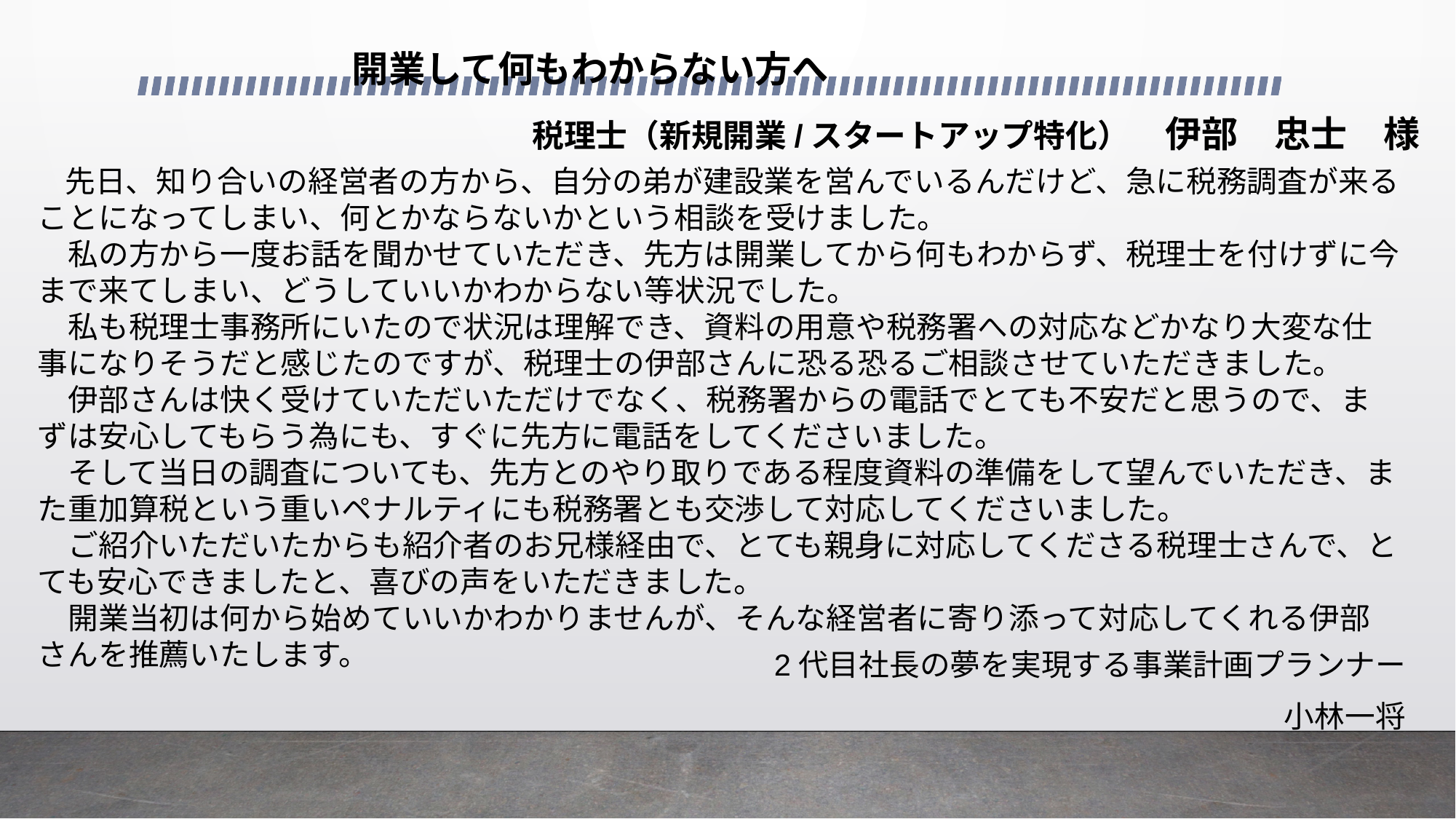

# 開業して何もわからない方へ
　税理士（新規開業/スタートアップ特化）　伊部　忠士　様
　先日、知り合いの経営者の方から、自分の弟が建設業を営んでいるんだけど、急に税務調査が来ることになってしまい、何とかならないかという相談を受けました。
　私の方から一度お話を聞かせていただき、先方は開業してから何もわからず、税理士を付けずに今まで来てしまい、どうしていいかわからない等状況でした。
　私も税理士事務所にいたので状況は理解でき、資料の用意や税務署への対応などかなり大変な仕事になりそうだと感じたのですが、税理士の伊部さんに恐る恐るご相談させていただきました。
　伊部さんは快く受けていただいただけでなく、税務署からの電話でとても不安だと思うので、まずは安心してもらう為にも、すぐに先方に電話をしてくださいました。
　そして当日の調査についても、先方とのやり取りである程度資料の準備をして望んでいただき、また重加算税という重いペナルティにも税務署とも交渉して対応してくださいました。
　ご紹介いただいたからも紹介者のお兄様経由で、とても親身に対応してくださる税理士さんで、とても安心できましたと、喜びの声をいただきました。
　開業当初は何から始めていいかわかりませんが、そんな経営者に寄り添って対応してくれる伊部さんを推薦いたします。
2代目社長の夢を実現する事業計画プランナー
小林一将